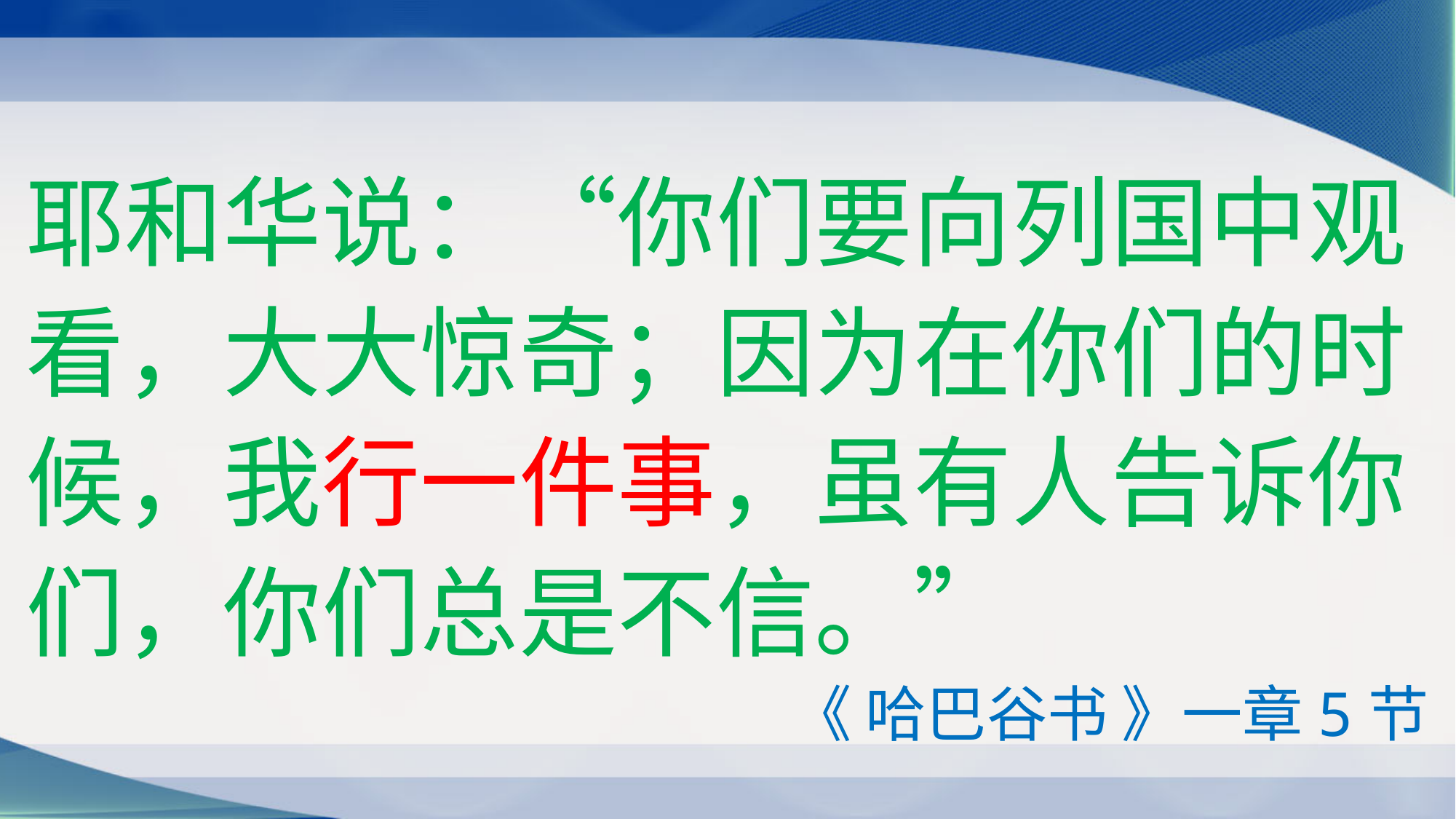

耶和华说：“你们要向列国中观看，大大惊奇；因为在你们的时候，我行一件事，虽有人告诉你们，你们总是不信。”
《 哈巴谷书 》一章5节